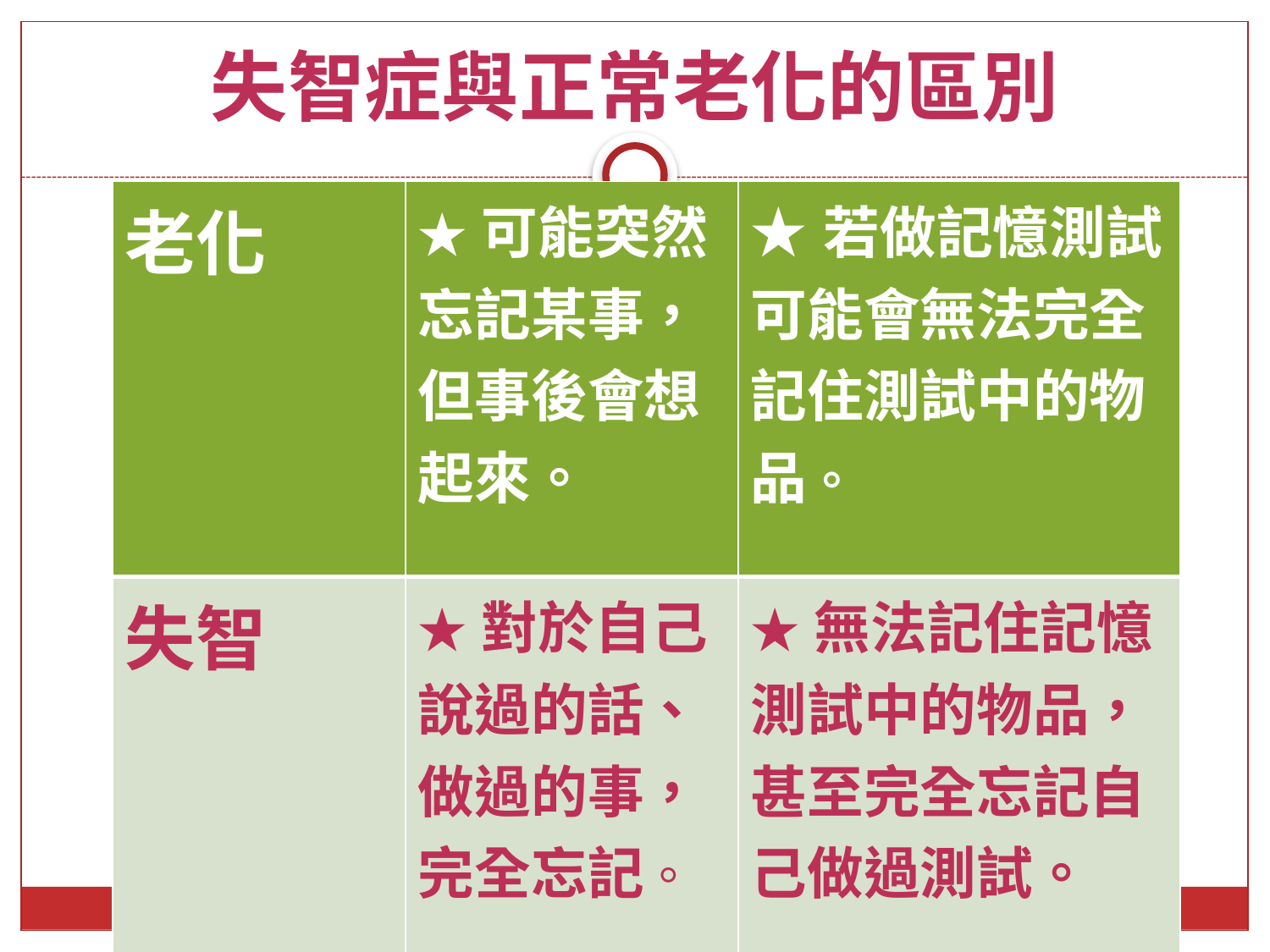

# 失智症與正常老化的區別
| 老化 | ★可能突然忘記某事，但事後會想起來。 | ★若做記憶測試，可能會無法完全記住測試中的物品。 |
| --- | --- | --- |
| 失智 | ★對於自己說過的話、做過的事，完全忘記。 | ★無法記住記憶測試中的物品，甚至完全忘記自己做過測試。 |